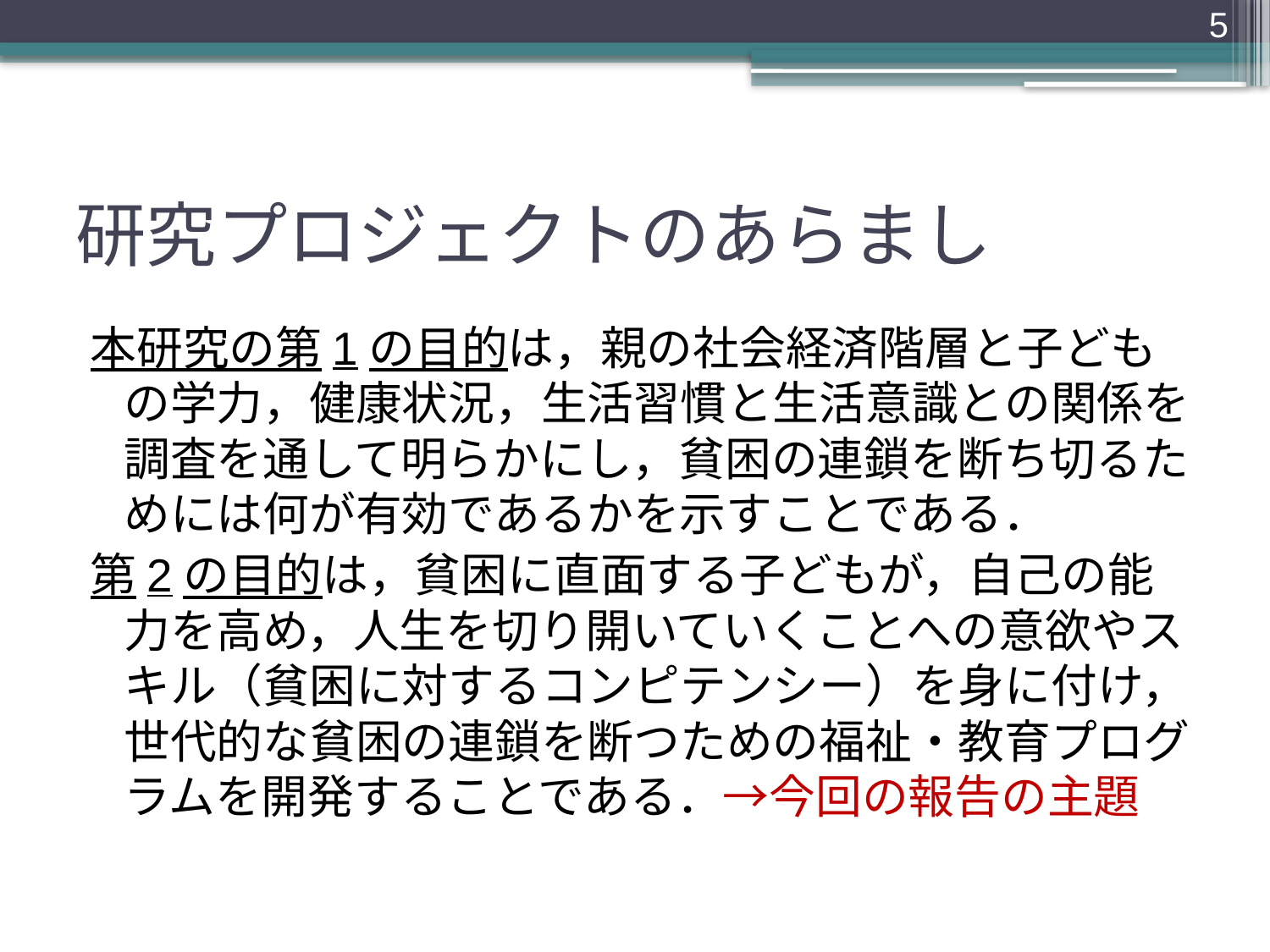

5
# 研究プロジェクトのあらまし
本研究の第1の目的は，親の社会経済階層と子どもの学力，健康状況，生活習慣と生活意識との関係を調査を通して明らかにし，貧困の連鎖を断ち切るためには何が有効であるかを示すことである．
第2の目的は，貧困に直面する子どもが，自己の能力を高め，人生を切り開いていくことへの意欲やスキル（貧困に対するコンピテンシー）を身に付け，世代的な貧困の連鎖を断つための福祉・教育プログラムを開発することである．→今回の報告の主題